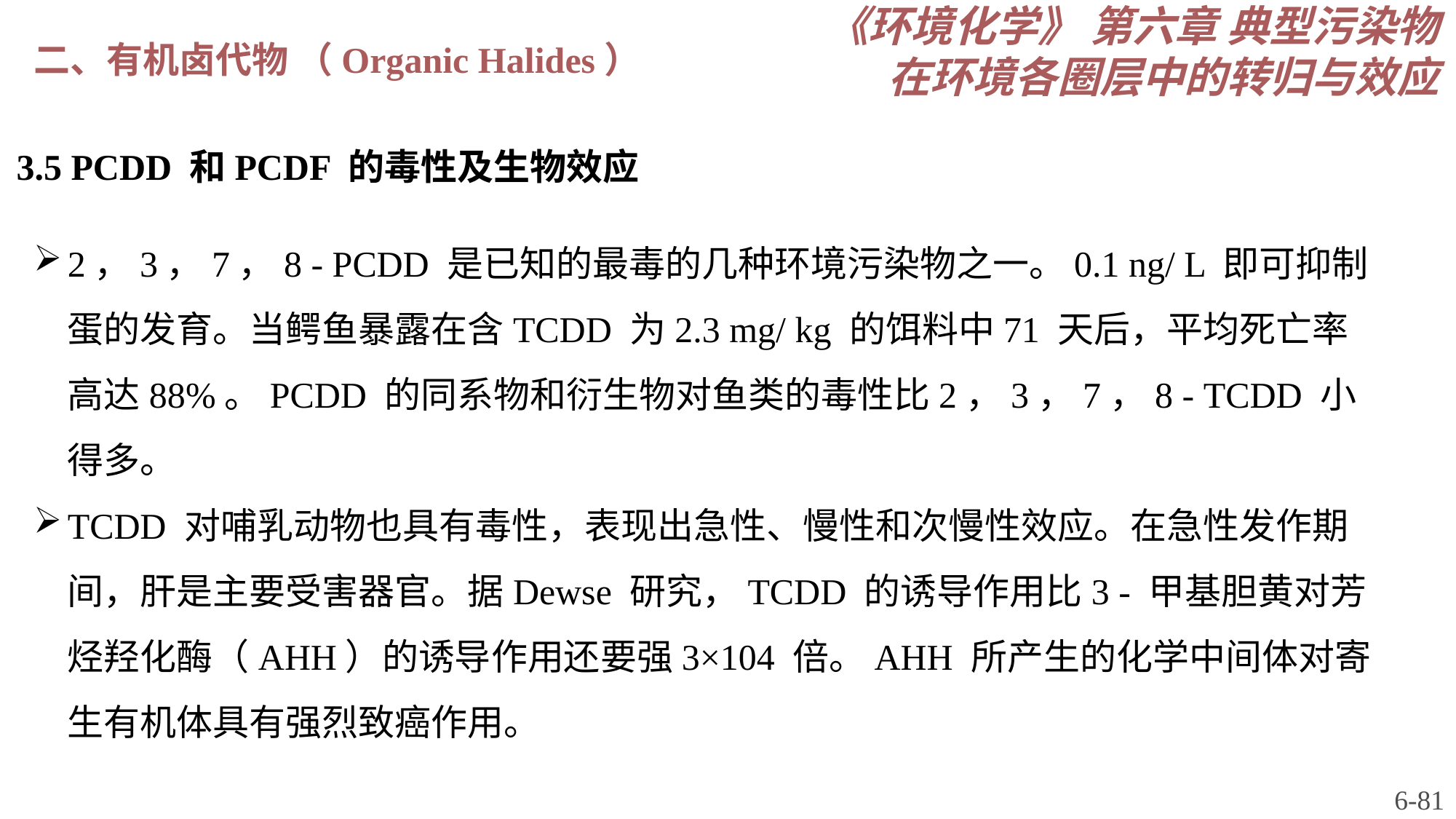

《环境化学》 第六章 典型污染物在环境各圈层中的转归与效应
二、有机卤代物 （Organic Halides）
3.5 PCDD 和PCDF 的毒性及生物效应
2，3，7，8 - PCDD 是已知的最毒的几种环境污染物之一。0.1 ng/ L 即可抑制蛋的发育。当鳄鱼暴露在含TCDD 为2.3 mg/ kg 的饵料中71 天后，平均死亡率高达88%。PCDD 的同系物和衍生物对鱼类的毒性比2，3，7，8 - TCDD 小得多。
TCDD 对哺乳动物也具有毒性，表现出急性、慢性和次慢性效应。在急性发作期间，肝是主要受害器官。据Dewse 研究，TCDD 的诱导作用比3 - 甲基胆黄对芳烃羟化酶（AHH）的诱导作用还要强3×104 倍。AHH 所产生的化学中间体对寄生有机体具有强烈致癌作用。
6-81